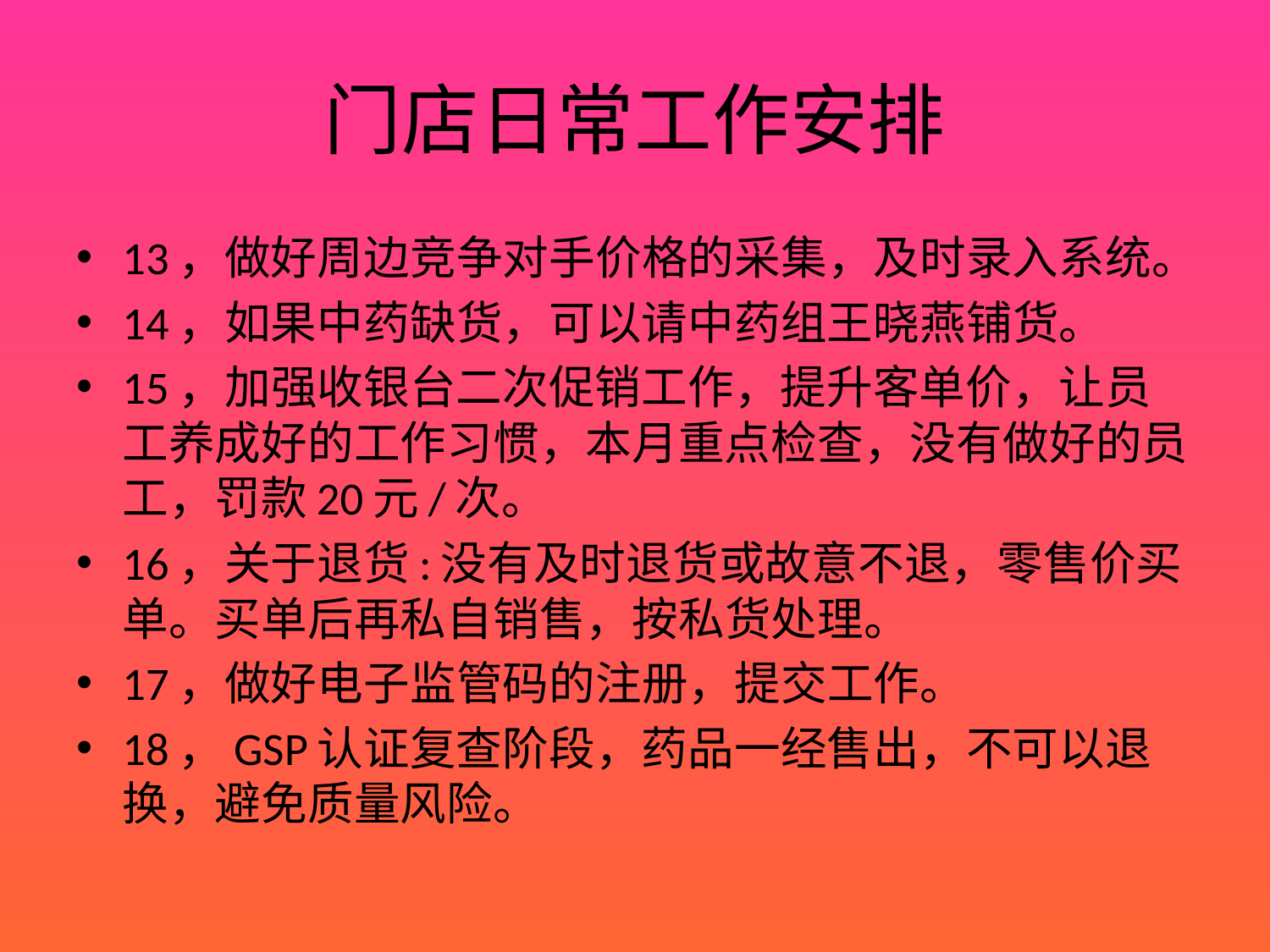

# 门店日常工作安排
13，做好周边竞争对手价格的采集，及时录入系统。
14，如果中药缺货，可以请中药组王晓燕铺货。
15，加强收银台二次促销工作，提升客单价，让员工养成好的工作习惯，本月重点检查，没有做好的员工，罚款20元/次。
16，关于退货:没有及时退货或故意不退，零售价买单。买单后再私自销售，按私货处理。
17，做好电子监管码的注册，提交工作。
18，GSP认证复查阶段，药品一经售出，不可以退换，避免质量风险。